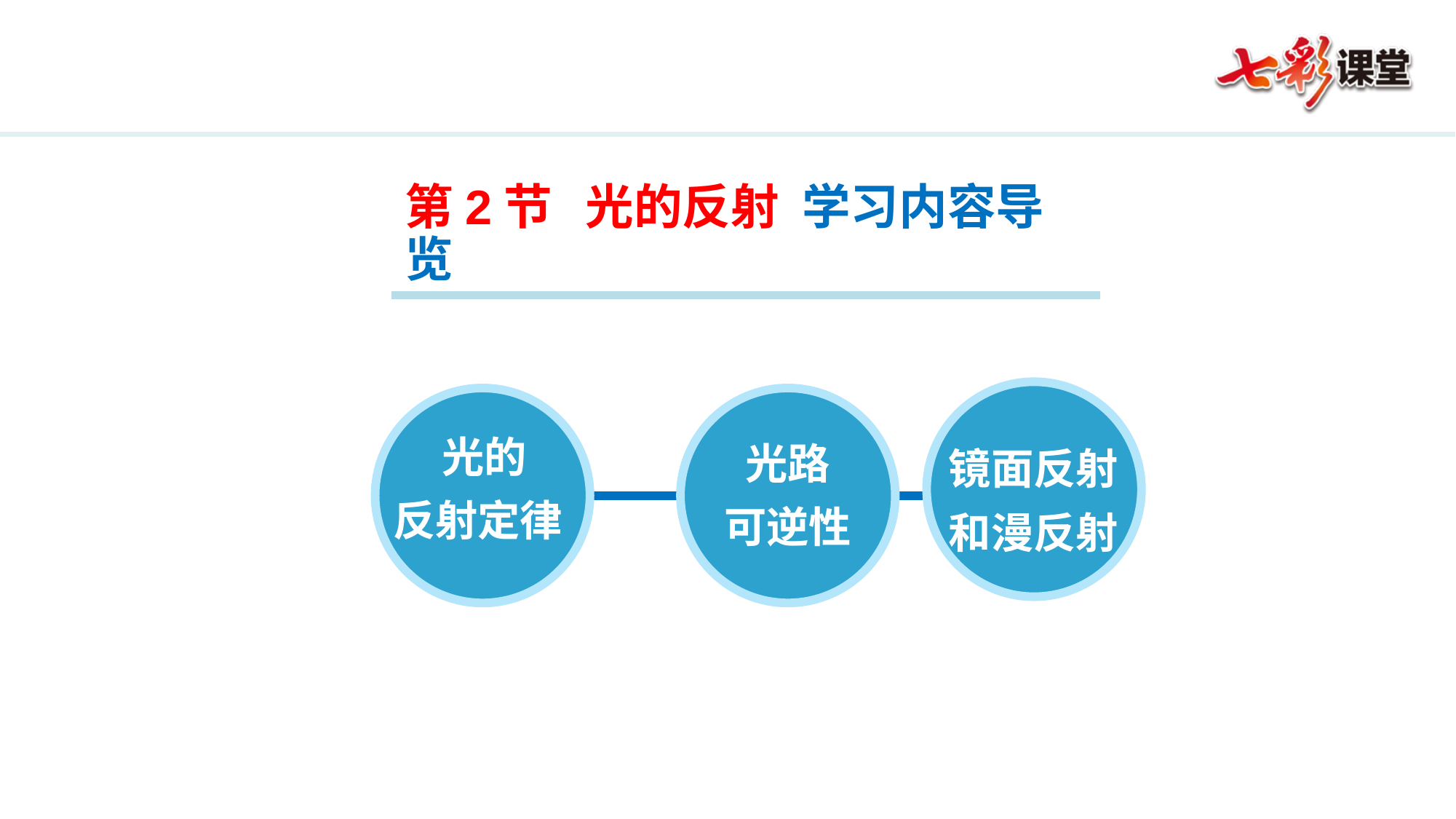

第2节   光的反射  学习内容导览

光路
可逆性
    光的
反射定律
镜面反射和漫反射